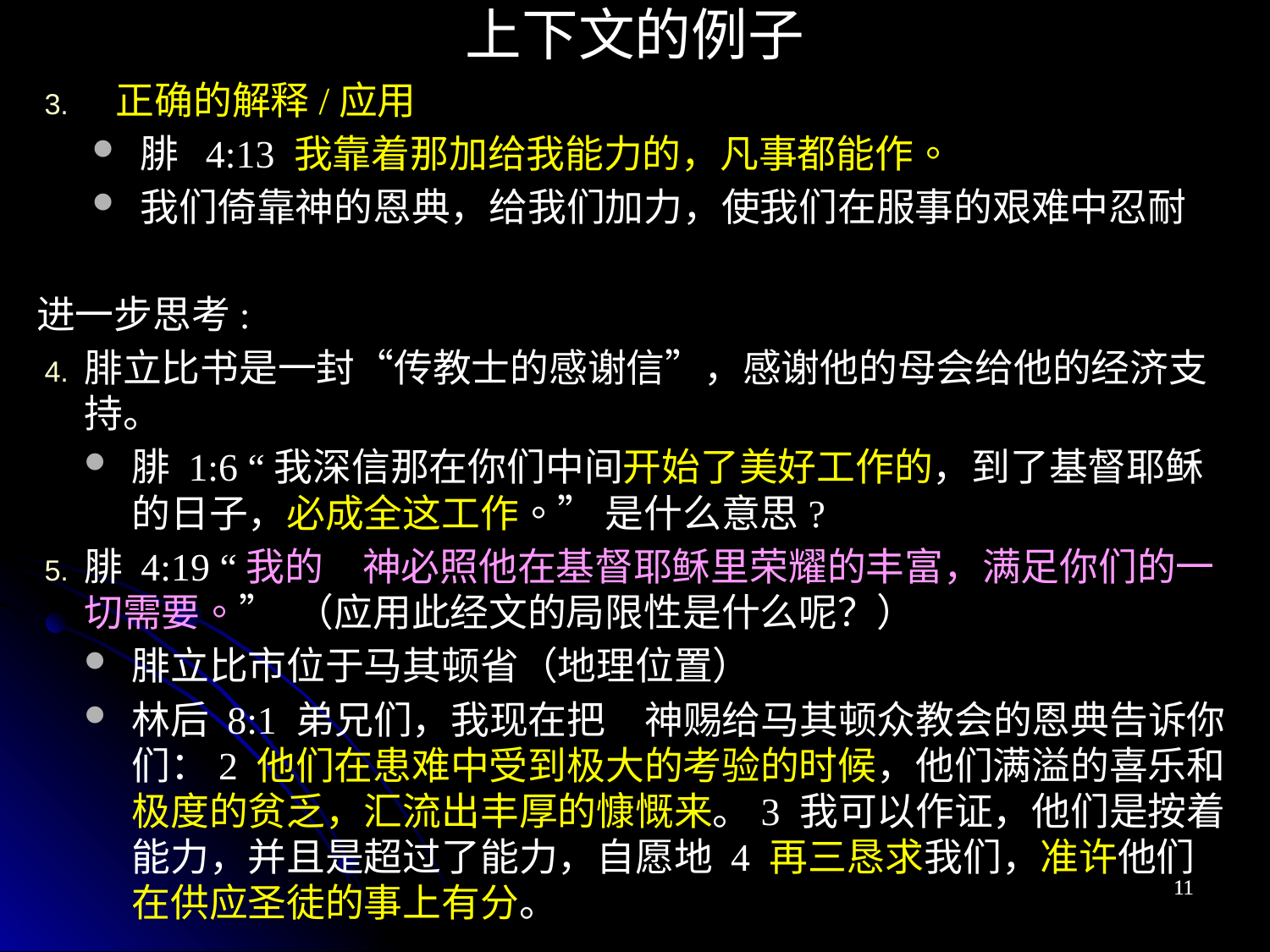

上下文的例子

正确的解释/应用
腓  4:13 我靠着那加给我能力的，凡事都能作。
我们倚靠神的恩典，给我们加力，使我们在服事的艰难中忍耐

进一步思考:
腓立比书是一封“传教士的感谢信”，感谢他的母会给他的经济支持。
腓 1:6 “我深信那在你们中间开始了美好工作的，到了基督耶稣的日子，必成全这工作。” 是什么意思?
腓 4:19 “我的　神必照他在基督耶稣里荣耀的丰富，满足你们的一切需要。”  （应用此经文的局限性是什么呢？）
腓立比市位于马其顿省（地理位置）
林后 8:1 弟兄们，我现在把　神赐给马其顿众教会的恩典告诉你们：2 他们在患难中受到极大的考验的时候，他们满溢的喜乐和极度的贫乏，汇流出丰厚的慷慨来。3 我可以作证，他们是按着能力，并且是超过了能力，自愿地 4 再三恳求我们，准许他们在供应圣徒的事上有分。
11
11